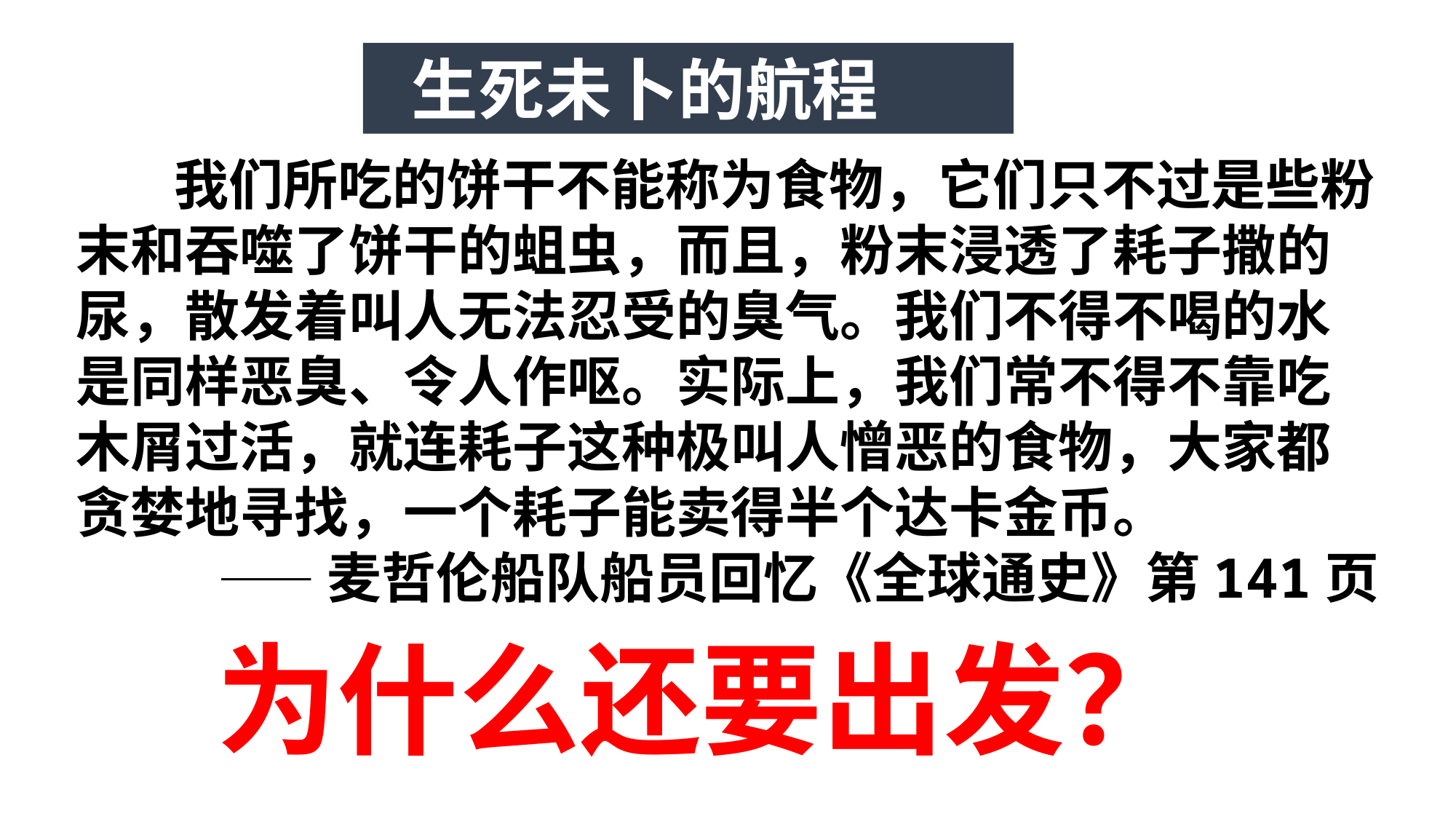

生死未卜的航程
       我们所吃的饼干不能称为食物，它们只不过是些粉末和吞噬了饼干的蛆虫，而且，粉末浸透了耗子撒的尿，散发着叫人无法忍受的臭气。我们不得不喝的水是同样恶臭、令人作呕。实际上，我们常不得不靠吃木屑过活，就连耗子这种极叫人憎恶的食物，大家都贪婪地寻找，一个耗子能卖得半个达卡金币。
             ——麦哲伦船队船员回忆《全球通史》第141页
  为什么还要出发？